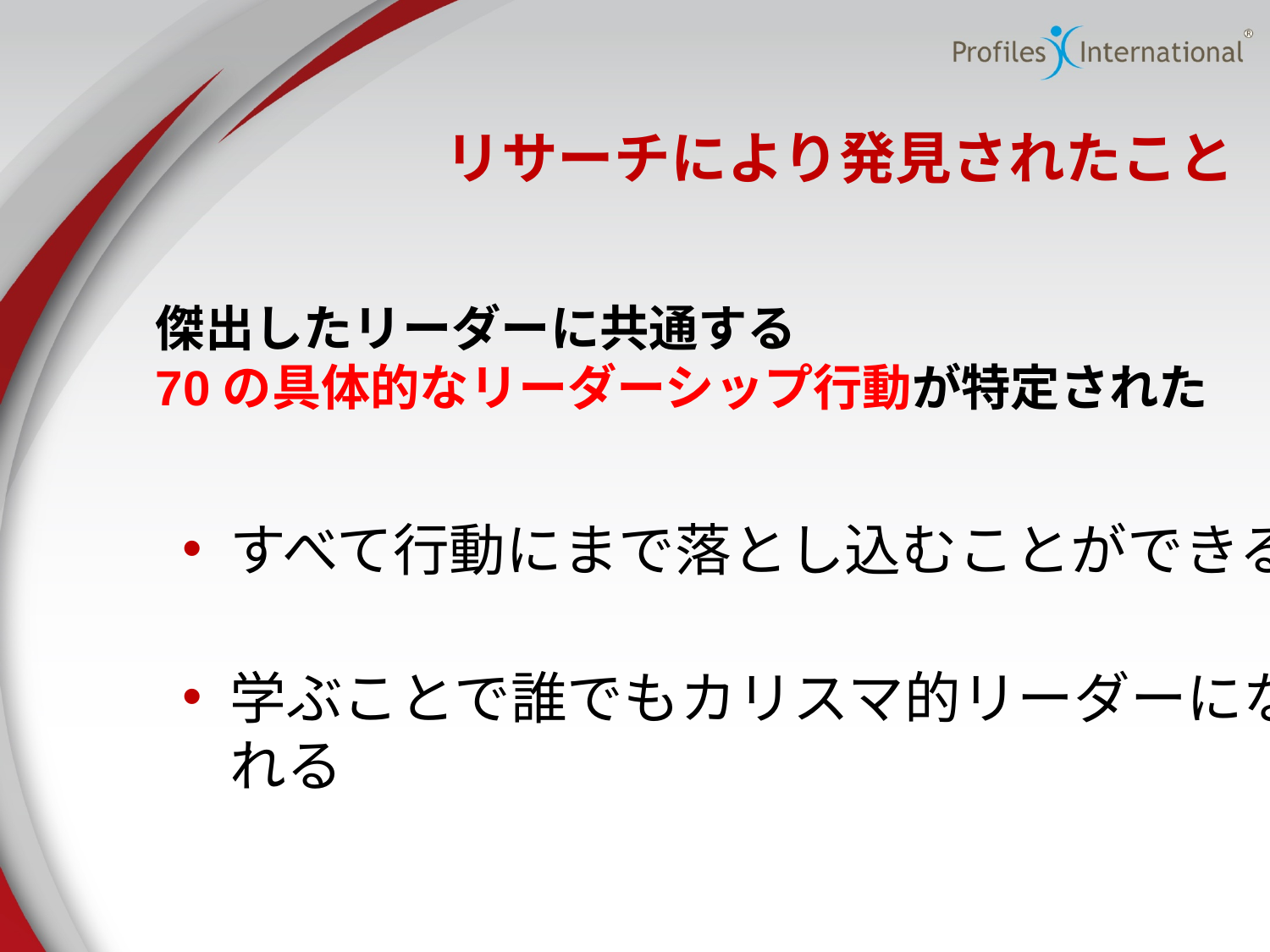

# リサーチにより発見されたこと
傑出したリーダーに共通する
70の具体的なリーダーシップ行動が特定された
すべて行動にまで落とし込むことができる

学ぶことで誰でもカリスマ的リーダーになれる